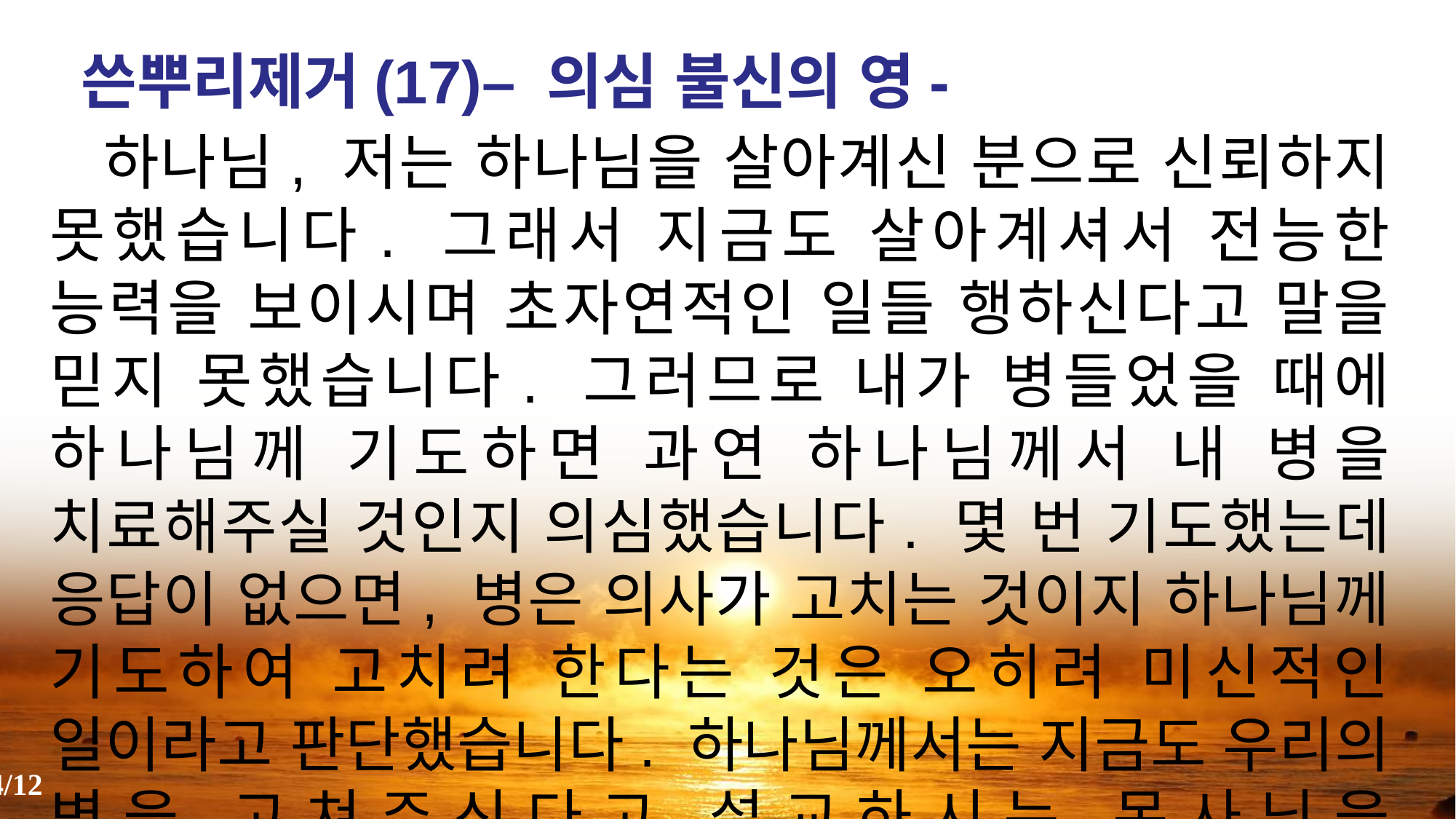

쓴뿌리제거(17)– 의심 불신의 영-
  하나님, 저는 하나님을 살아계신 분으로 신뢰하지 못했습니다. 그래서 지금도 살아계셔서 전능한 능력을 보이시며 초자연적인 일들 행하신다고 말을 믿지 못했습니다. 그러므로 내가 병들었을 때에 하나님께 기도하면 과연 하나님께서 내 병을 치료해주실 것인지 의심했습니다. 몇 번 기도했는데 응답이 없으면, 병은 의사가 고치는 것이지 하나님께 기도하여 고치려 한다는 것은 오히려 미신적인 일이라고 판단했습니다. 하나님께서는 지금도 우리의 병을 고쳐주신다고 설교하시는 목사님을 허풍쟁이라고 생각했습니다.